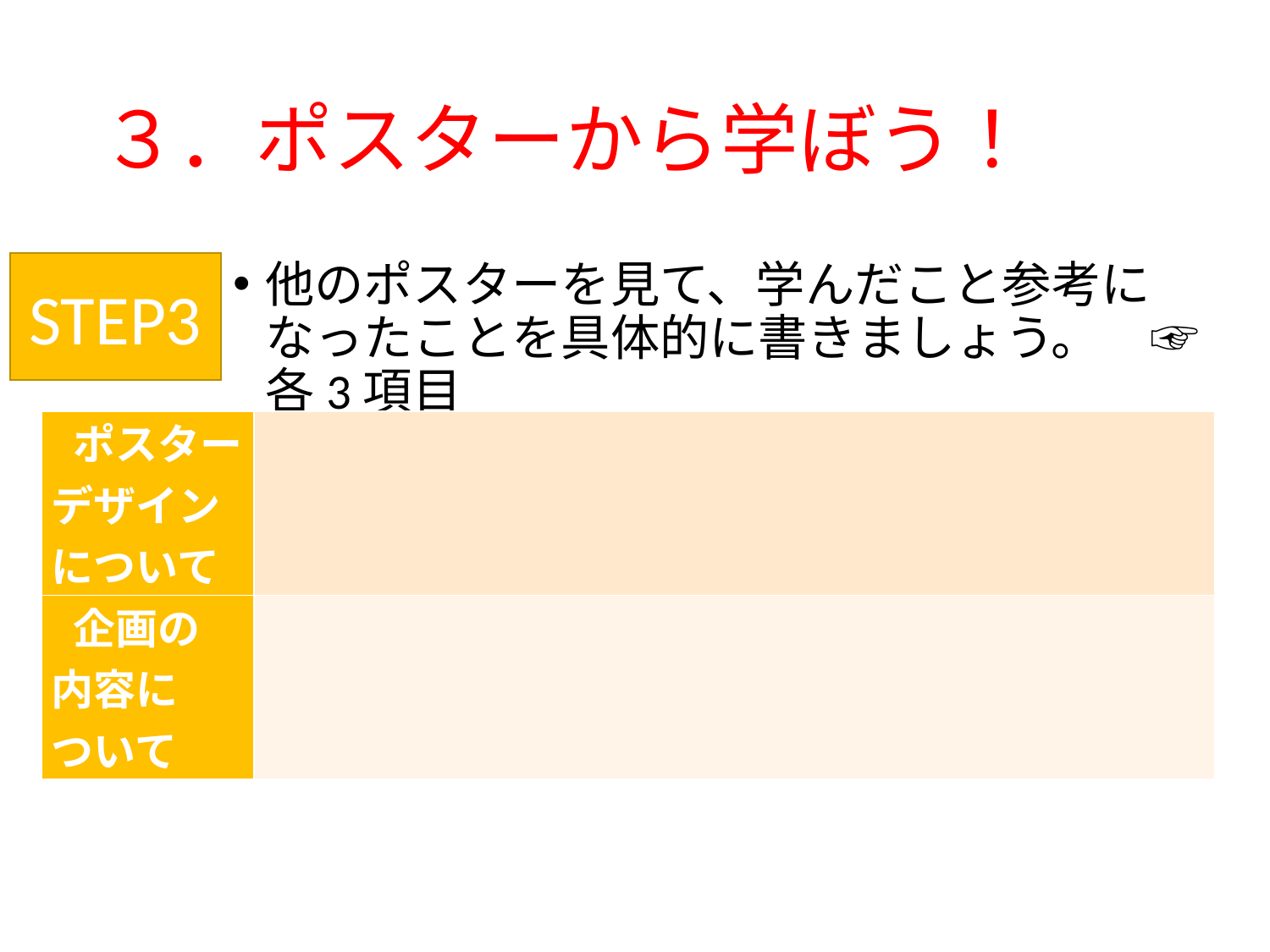

# ３．ポスターから学ぼう！
STEP3
他のポスターを見て、学んだこと参考になったことを具体的に書きましょう。　☞各3項目
| ポスター デザイン について |  |
| --- | --- |
| 企画の 内容に ついて |  |